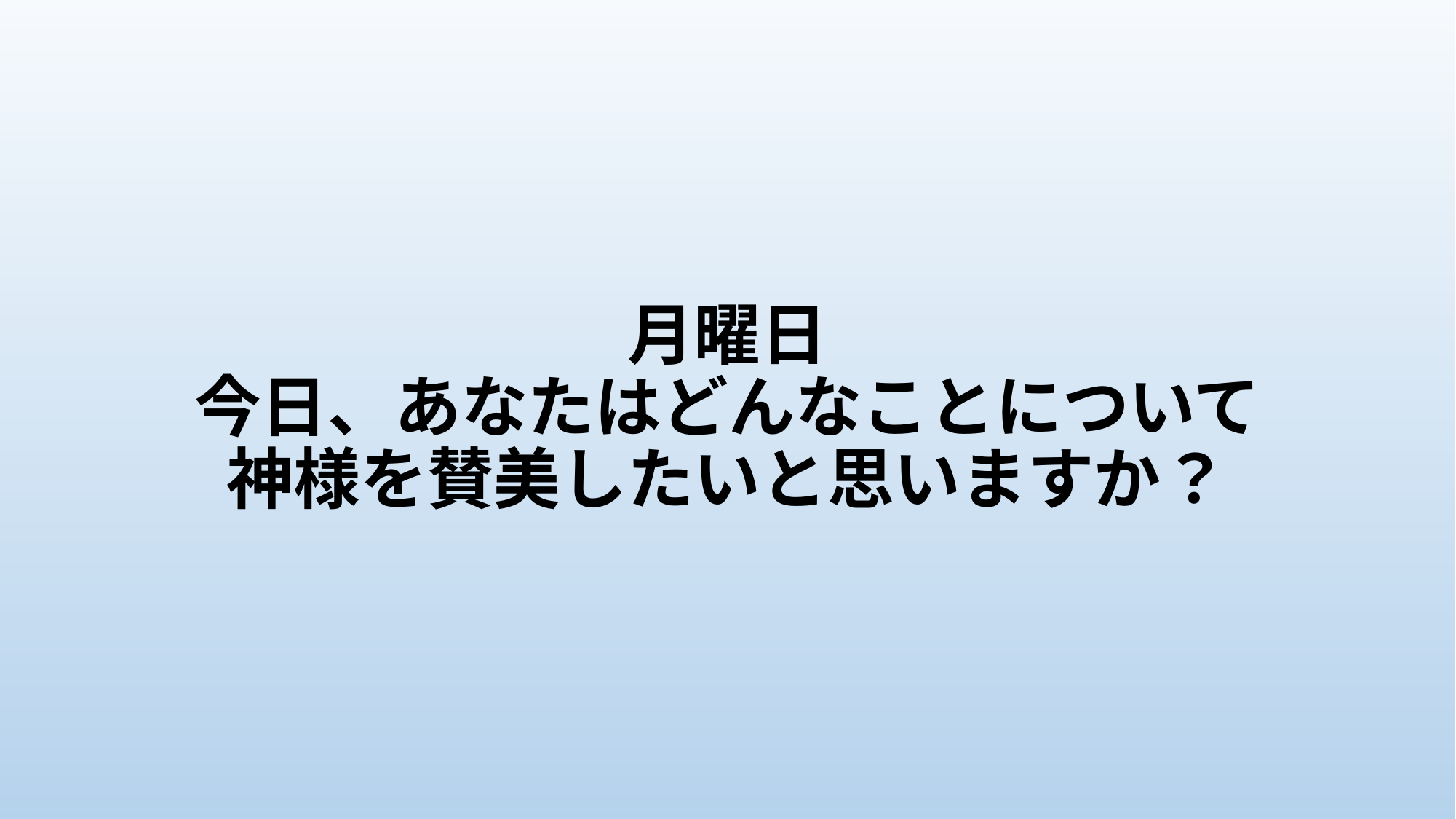

# 月曜日 今日、あなたはどんなことについて 神様を賛美したいと思いますか？